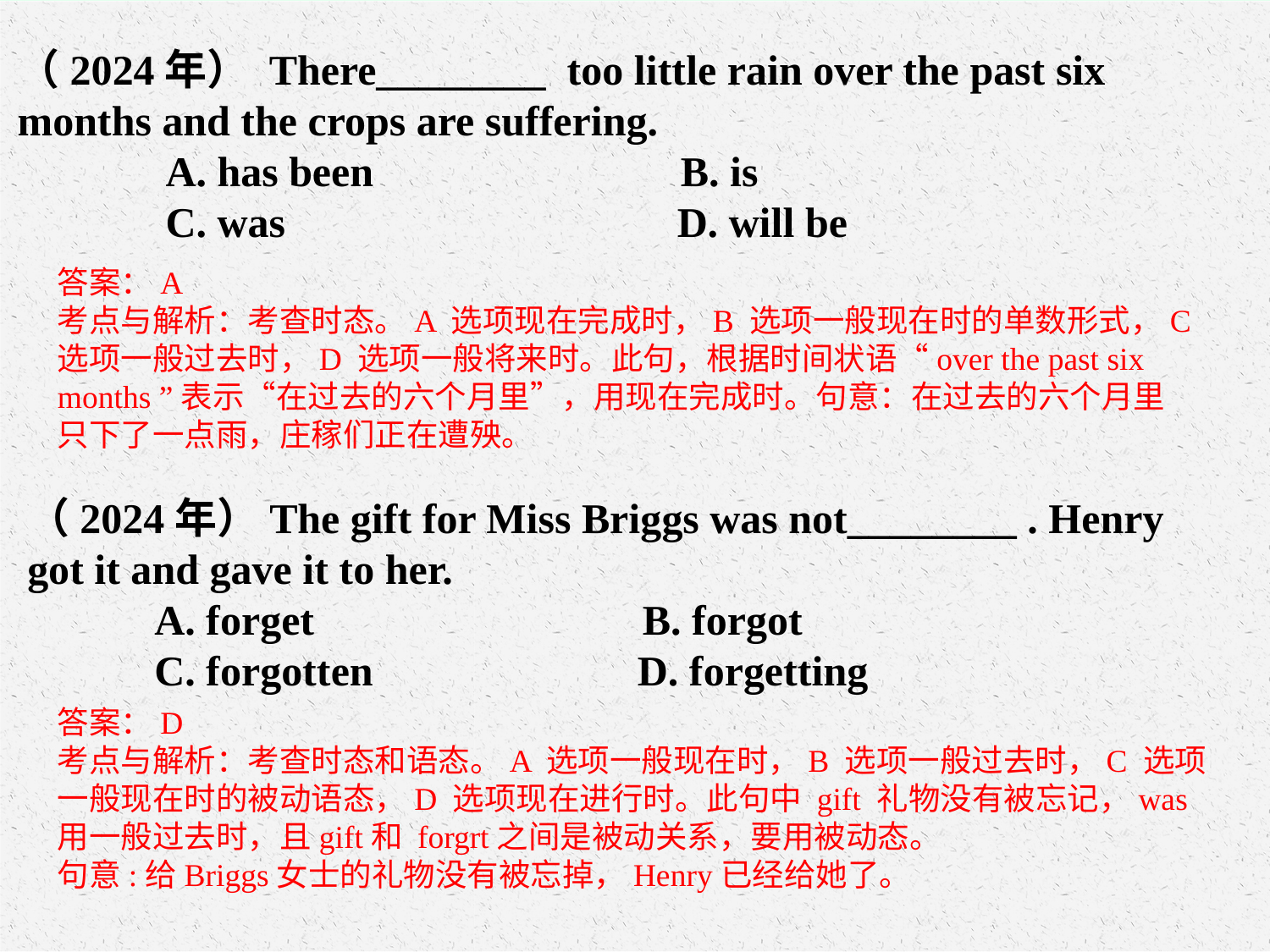

（2024年） There________  too little rain over the past six months and the crops are suffering.
              A. has been                             B. is
              C. was                                     D. will be
答案：A
考点与解析：考查时态。A 选项现在完成时，B 选项一般现在时的单数形式，C 选项一般过去时，D 选项一般将来时。此句，根据时间状语“over the past six months ”表示“在过去的六个月里”，用现在完成时。句意：在过去的六个月里只下了一点雨，庄稼们正在遭殃。
（2024年）The gift for Miss Briggs was not________ . Henry got it and gave it to her.
            A. forget                               B. forgot
            C. forgotten                         D. forgetting
答案：D
考点与解析：考查时态和语态。A 选项一般现在时，B 选项一般过去时，C 选项一般现在时的被动语态，D 选项现在进行时。此句中 gift 礼物没有被忘记，was用一般过去时，且gift和 forgrt之间是被动关系，要用被动态。
句意:给Briggs女士的礼物没有被忘掉，Henry已经给她了。